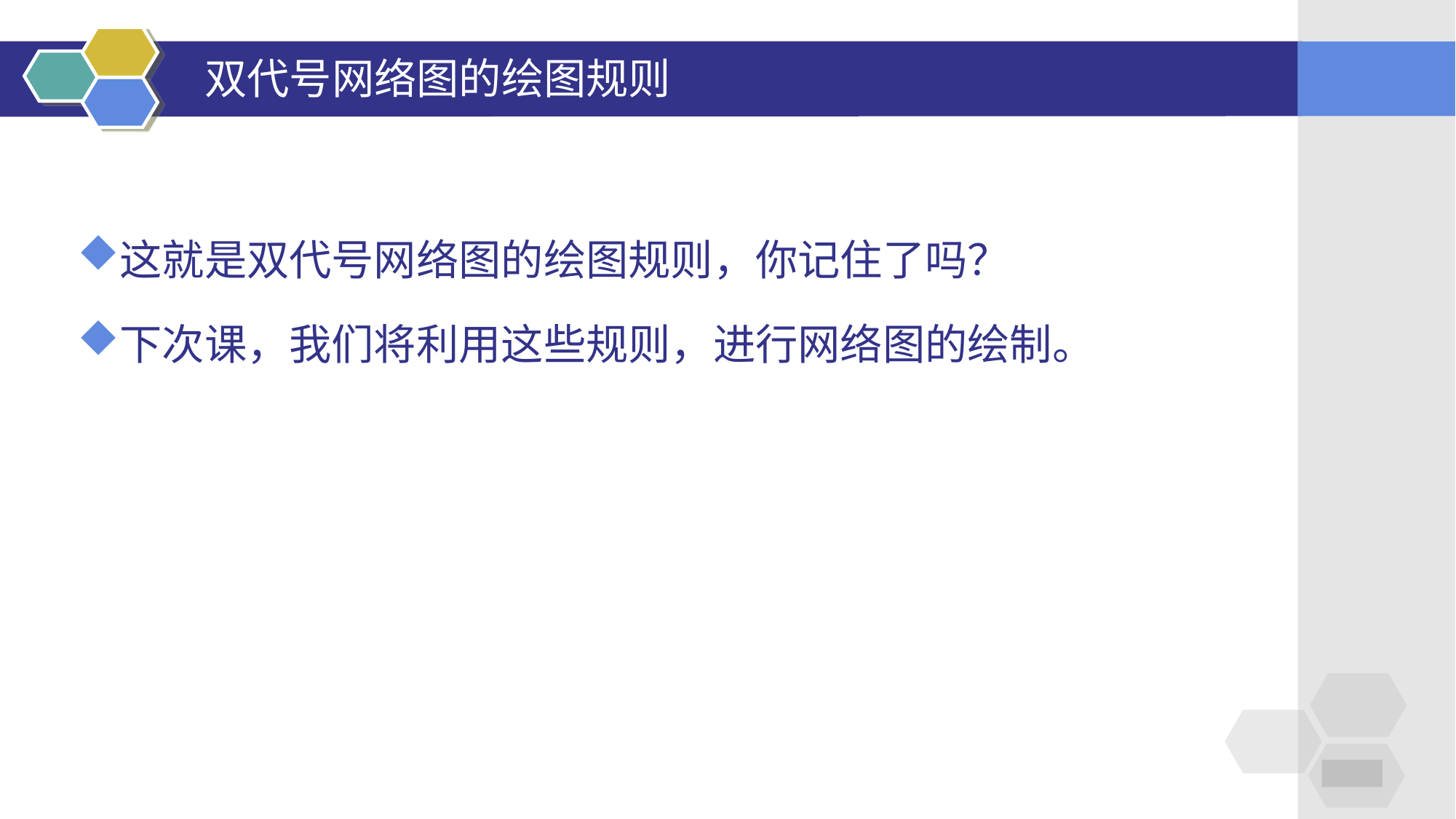

双代号网络图的绘图规则

这就是双代号网络图的绘图规则，你记住了吗？
下次课，我们将利用这些规则，进行网络图的绘制。

10